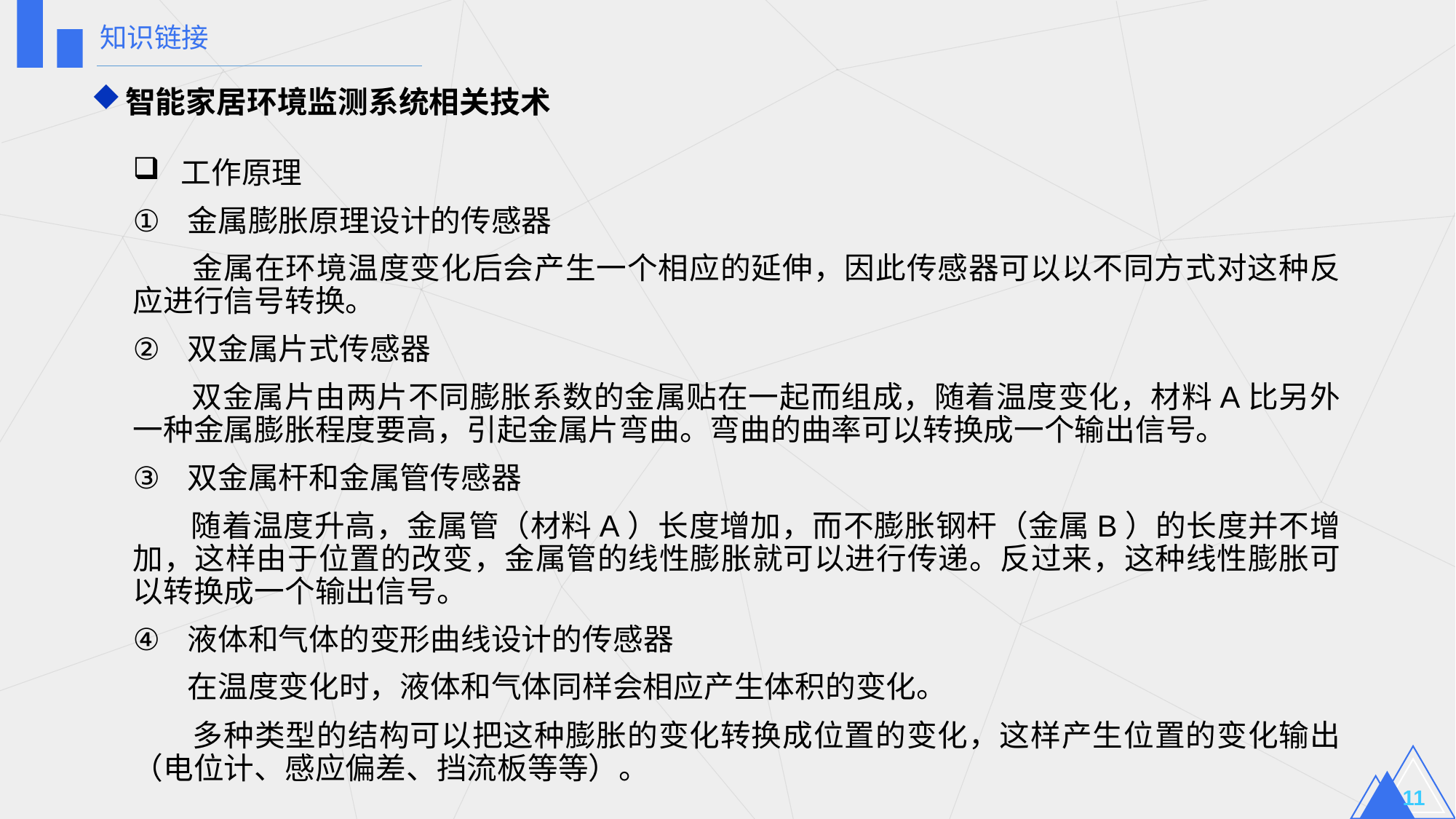

知识链接
智能家居环境监测系统相关技术
  工作原理
金属膨胀原理设计的传感器
       金属在环境温度变化后会产生一个相应的延伸，因此传感器可以以不同方式对这种反应进行信号转换。
双金属片式传感器
       双金属片由两片不同膨胀系数的金属贴在一起而组成，随着温度变化，材料A比另外一种金属膨胀程度要高，引起金属片弯曲。弯曲的曲率可以转换成一个输出信号。
双金属杆和金属管传感器
       随着温度升高，金属管（材料A）长度增加，而不膨胀钢杆（金属B）的长度并不增加，这样由于位置的改变，金属管的线性膨胀就可以进行传递。反过来，这种线性膨胀可以转换成一个输出信号。
液体和气体的变形曲线设计的传感器
       在温度变化时，液体和气体同样会相应产生体积的变化。
       多种类型的结构可以把这种膨胀的变化转换成位置的变化，这样产生位置的变化输出（电位计、感应偏差、挡流板等等）。

11